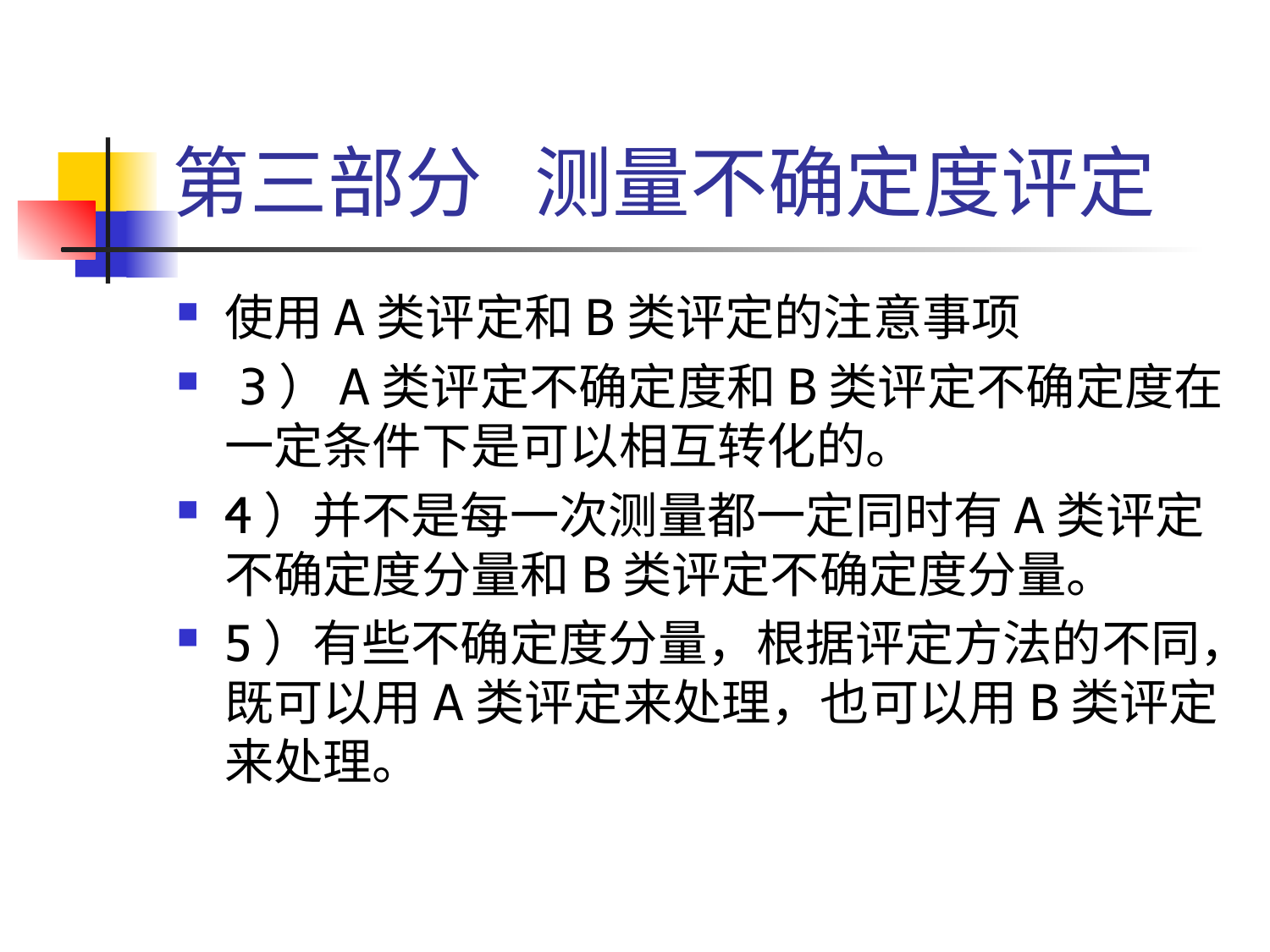

# 第三部分   测量不确定度评定
使用A类评定和B类评定的注意事项
 3）A类评定不确定度和B类评定不确定度在一定条件下是可以相互转化的。
4）并不是每一次测量都一定同时有A类评定不确定度分量和B类评定不确定度分量。
5）有些不确定度分量，根据评定方法的不同，既可以用A类评定来处理，也可以用B类评定来处理。